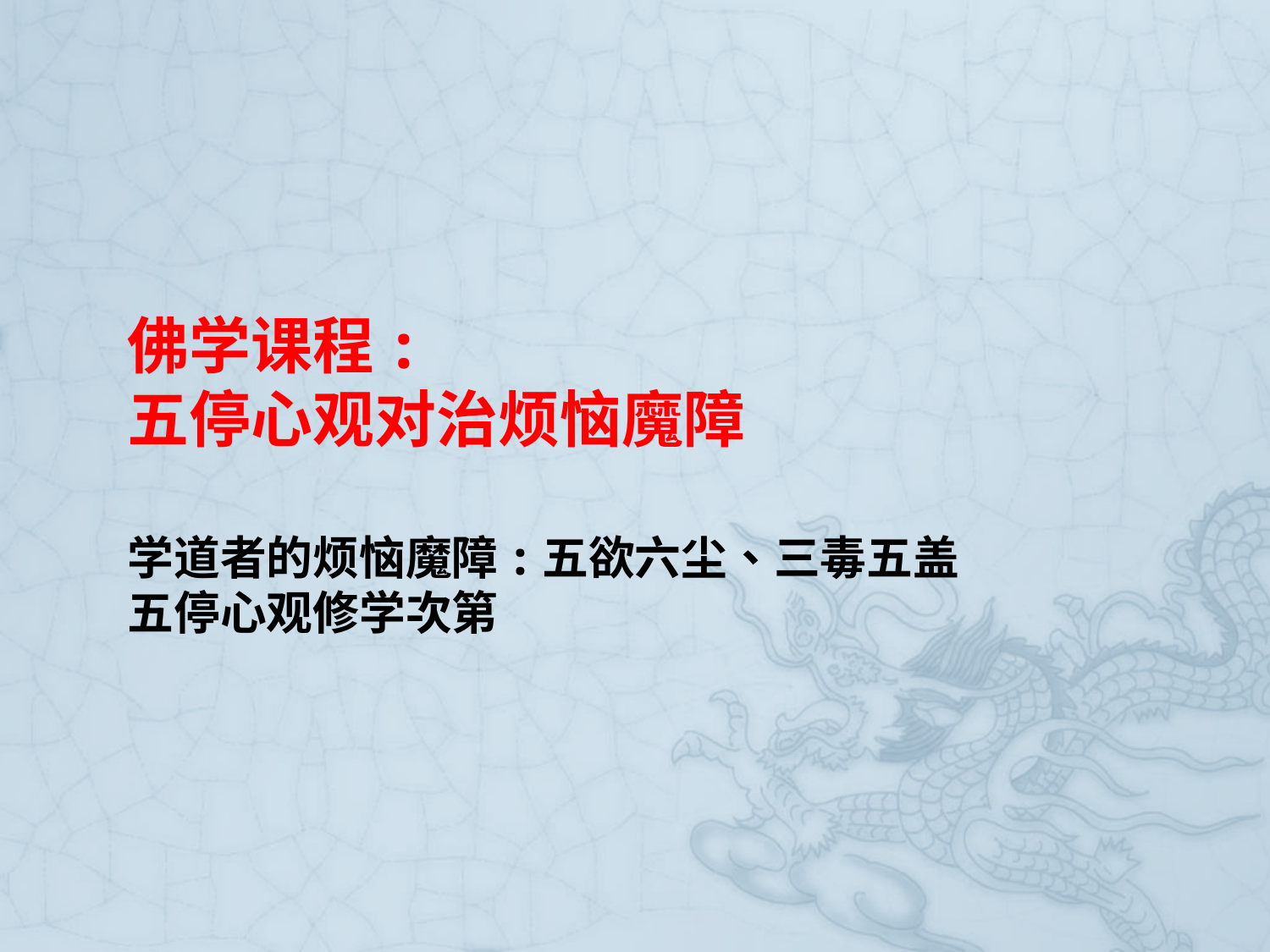

# 佛学课程: 五停心观对治烦恼魔障 学道者的烦恼魔障:五欲六尘、三毒五盖 五停心观修学次第